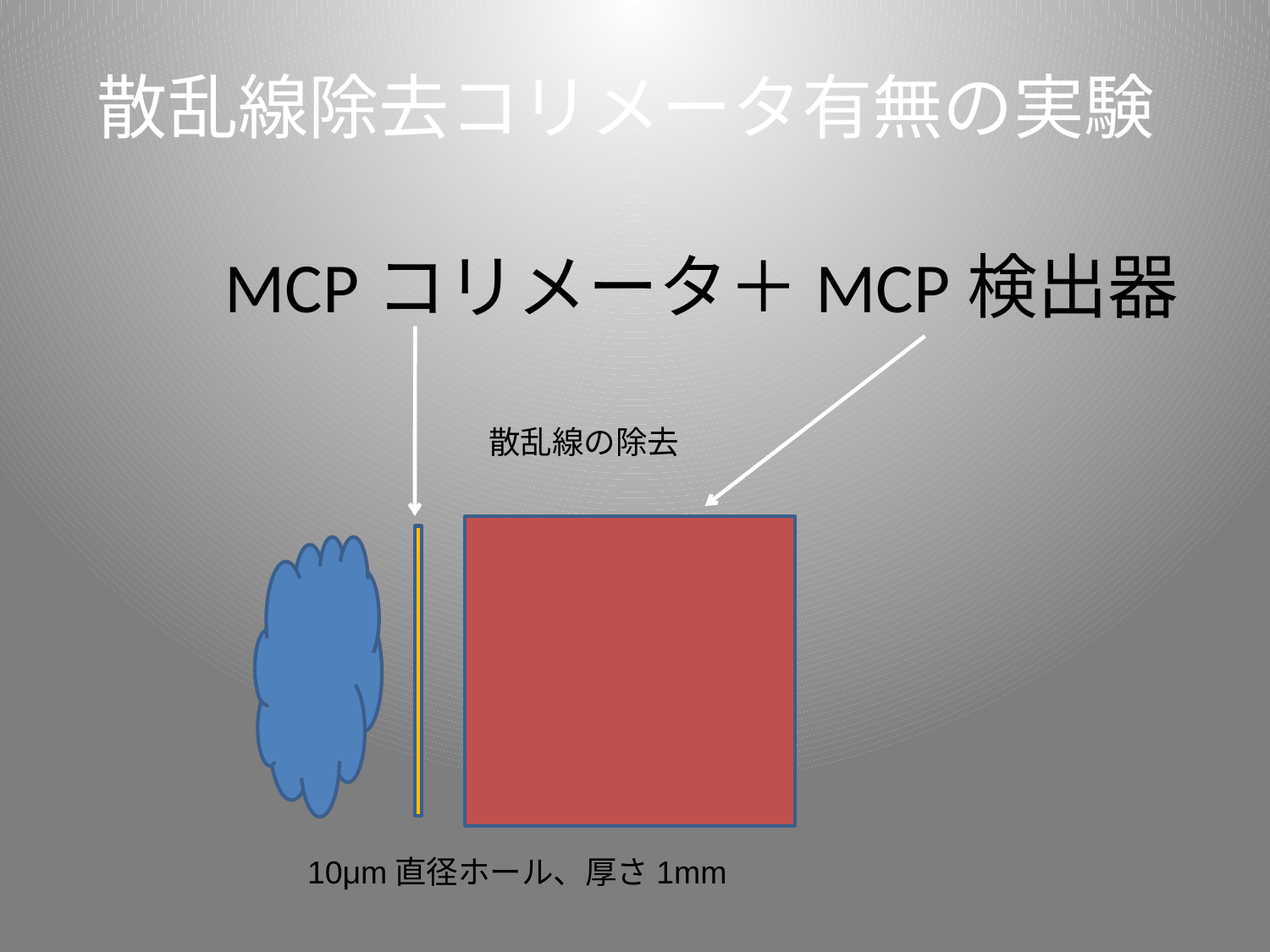

散乱線除去コリメータ有無の実験
　MCPコリメータ＋MCP検出器
散乱線の除去

10μm直径ホール、厚さ1mm